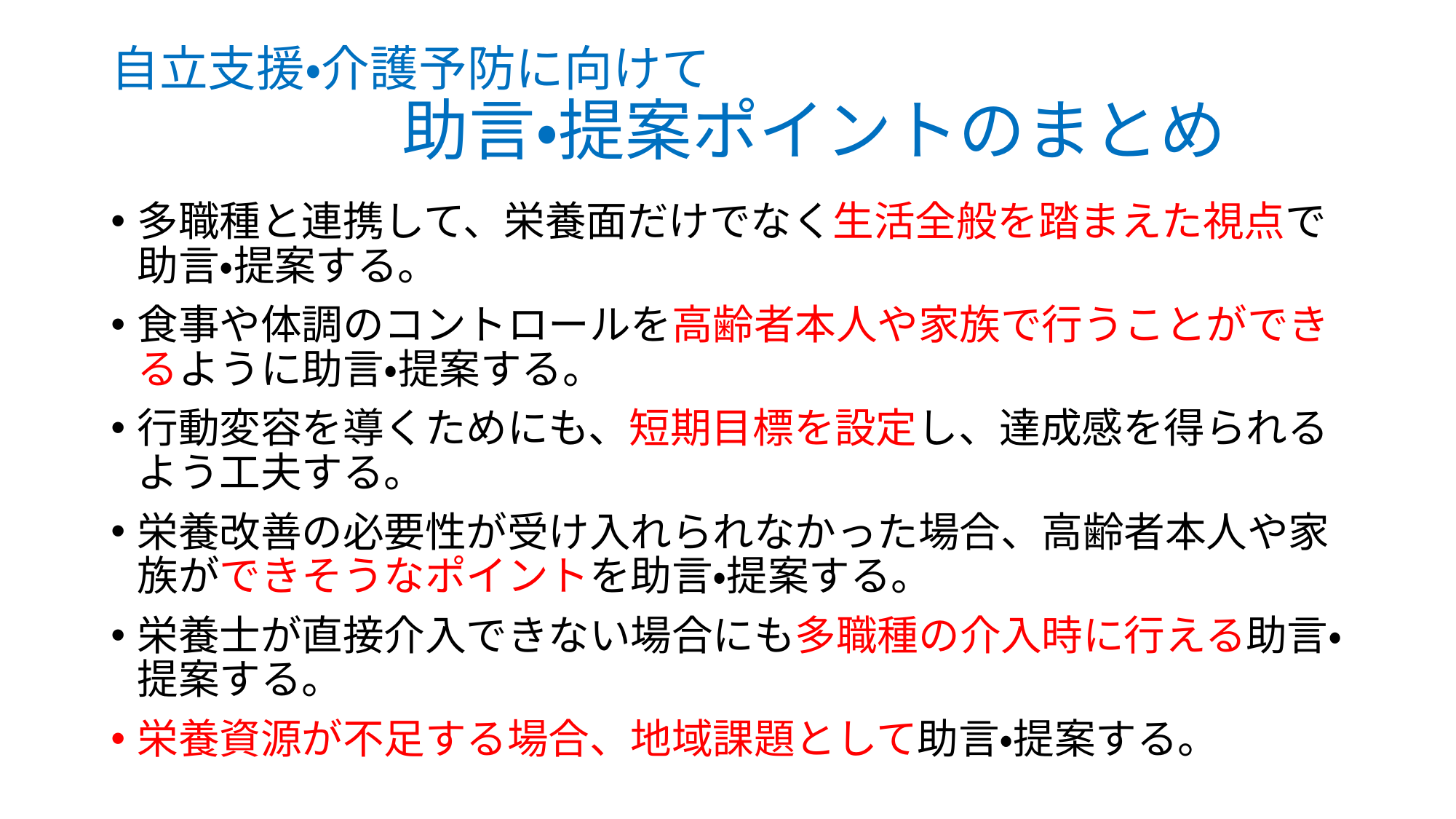

# 自立支援・介護予防に向けて 　　　　　　助言・提案ポイントのまとめ
多職種と連携して、栄養面だけでなく生活全般を踏まえた視点で助言・提案する。
食事や体調のコントロールを高齢者本人や家族で行うことができるように助言・提案する。
行動変容を導くためにも、短期目標を設定し、達成感を得られるよう工夫する。
栄養改善の必要性が受け入れられなかった場合、高齢者本人や家族ができそうなポイントを助言・提案する。
栄養士が直接介入できない場合にも多職種の介入時に行える助言・提案する。
栄養資源が不足する場合、地域課題として助言・提案する。